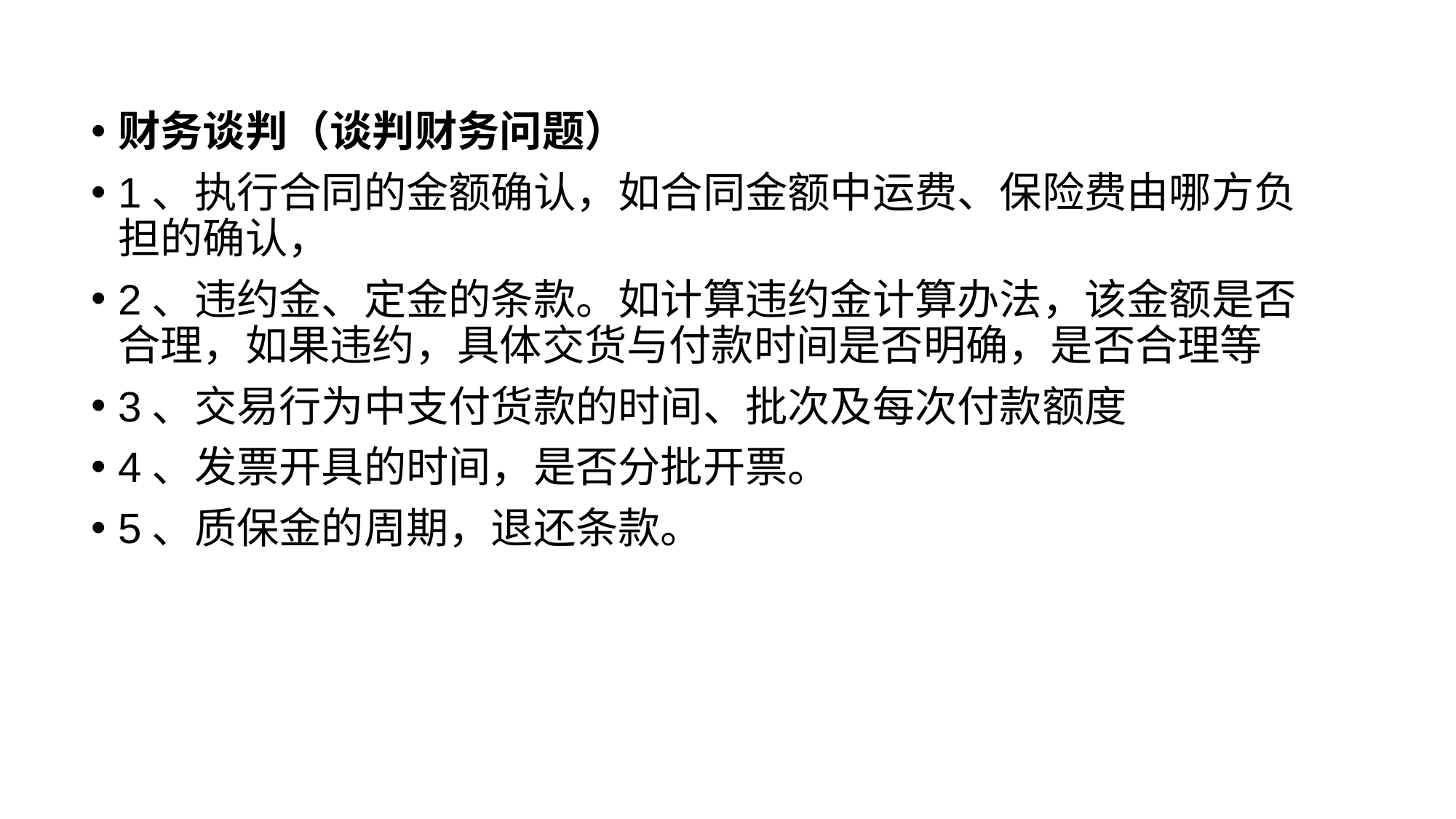

财务谈判（谈判财务问题）
1、执行合同的金额确认，如合同金额中运费、保险费由哪方负担的确认，
2、违约金、定金的条款。如计算违约金计算办法，该金额是否合理，如果违约，具体交货与付款时间是否明确，是否合理等
3、交易行为中支付货款的时间、批次及每次付款额度
4、发票开具的时间，是否分批开票。
5、质保金的周期，退还条款。